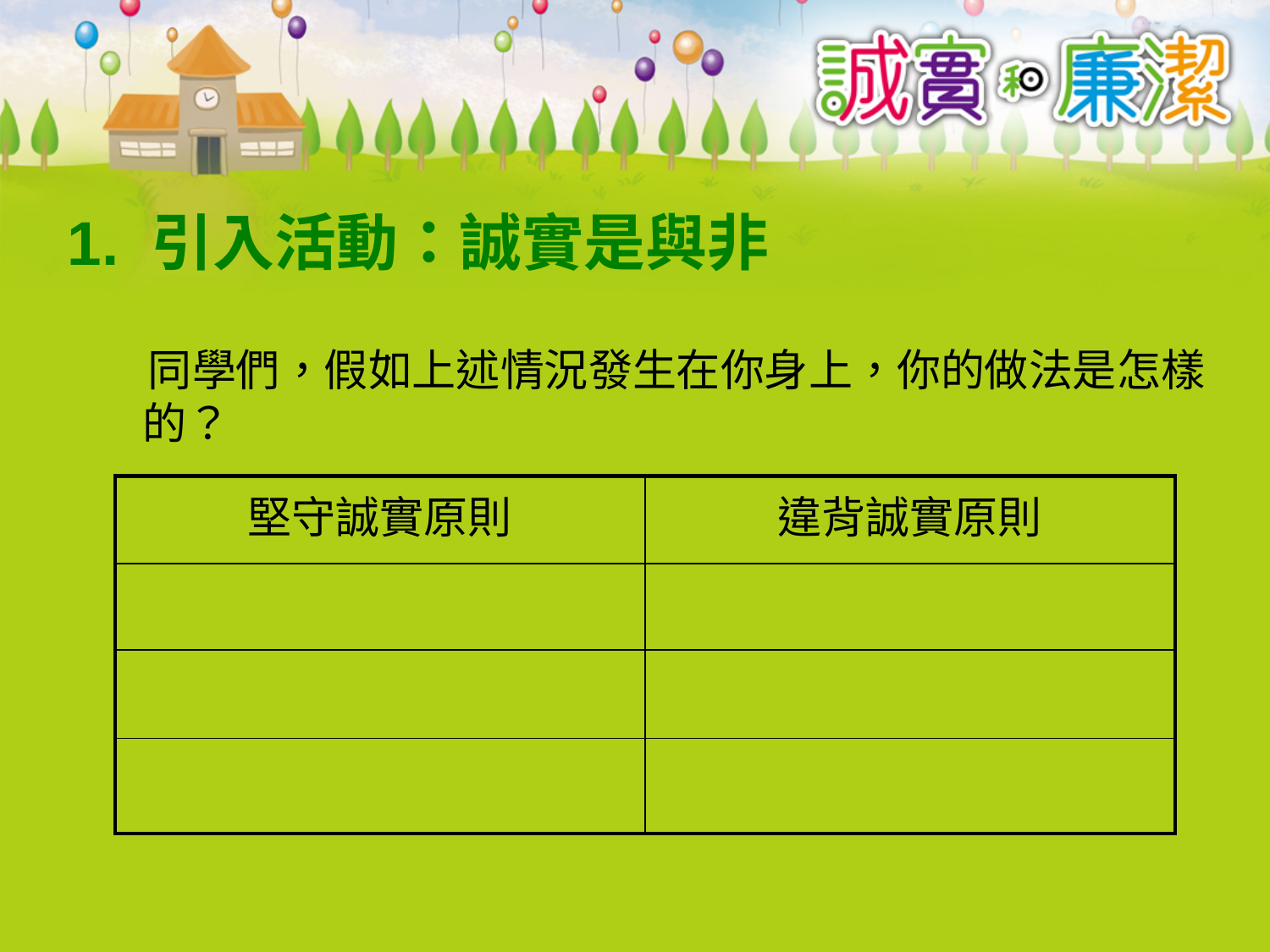

# 1. 引入活動：誠實是與非
  同學們，假如上述情況發生在你身上，你的做法是怎樣的？
| 堅守誠實原則 | 違背誠實原則 |
| --- | --- |
|  |  |
|  |  |
|  |  |